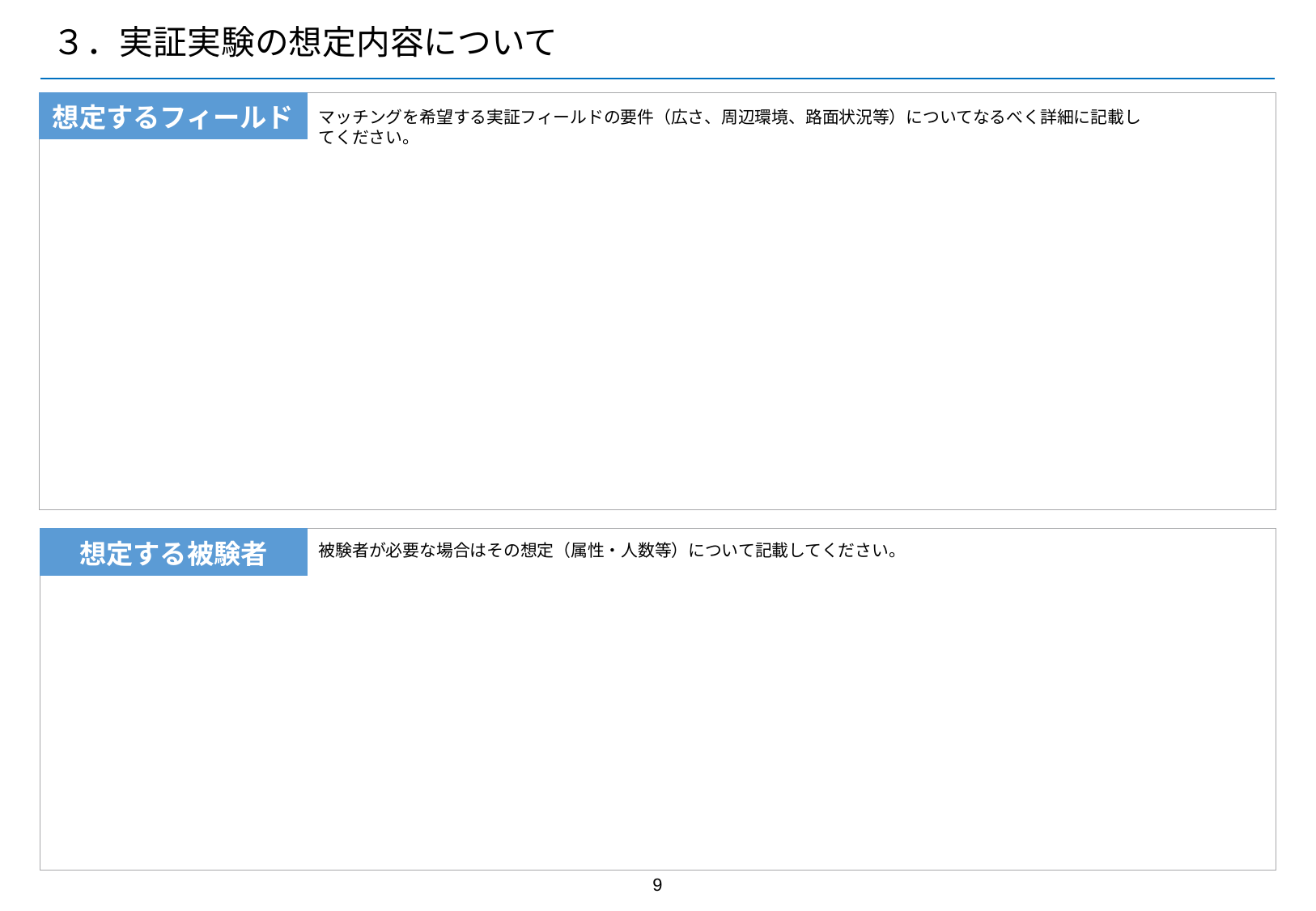

# ３．実証実験の想定内容について

想定するフィールド
マッチングを希望する実証フィールドの要件（広さ、周辺環境、路面状況等）についてなるべく詳細に記載してください。
想定する被験者

被験者が必要な場合はその想定（属性・人数等）について記載してください。